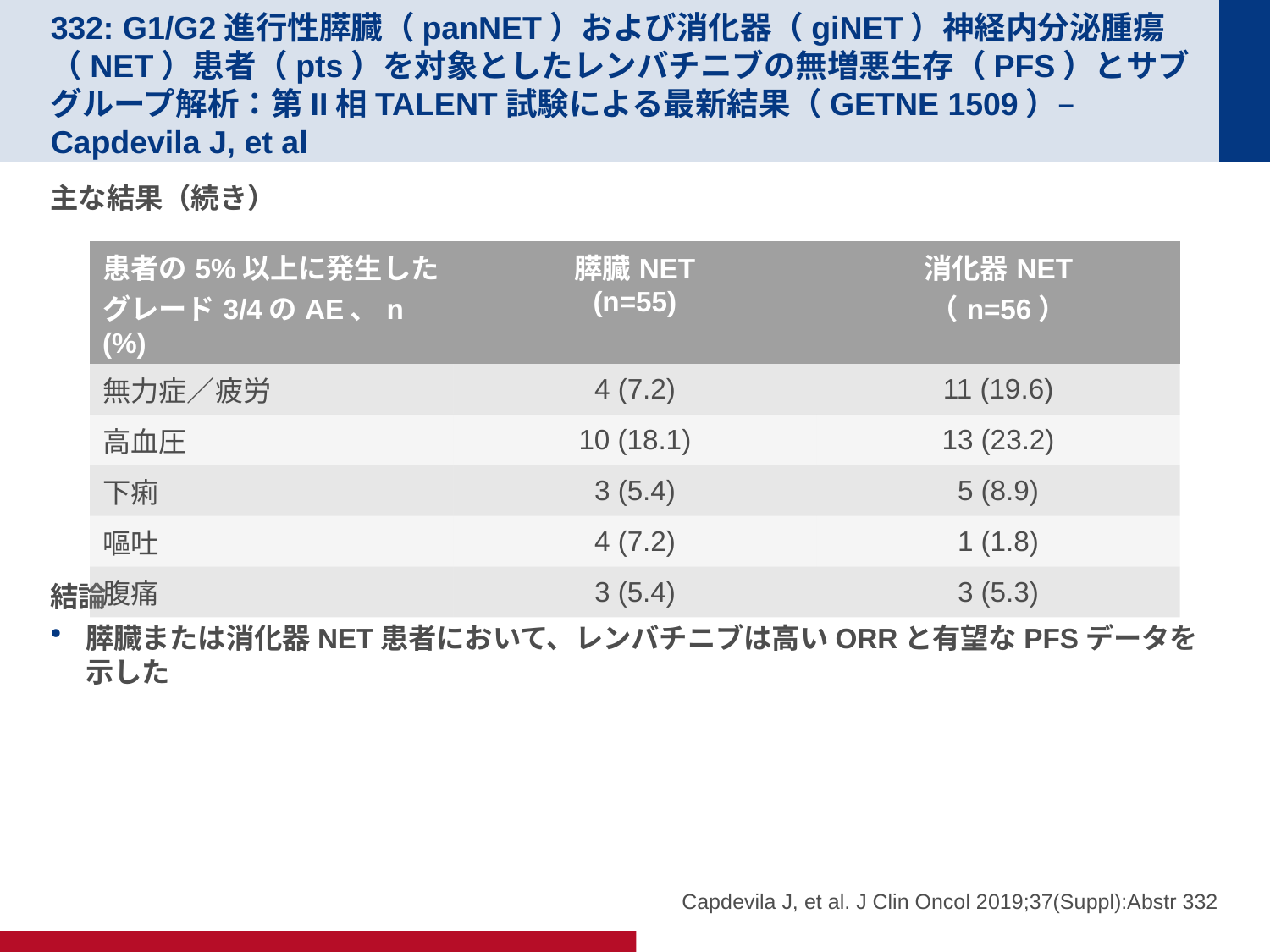

# 332: G1/G2進行性膵臓（panNET）および消化器（giNET）神経内分泌腫瘍（NET）患者（pts）を対象としたレンバチニブの無増悪生存（PFS）とサブグループ解析：第II相TALENT試験による最新結果（GETNE 1509）– Capdevila J, et al
主な結果（続き）

結論
膵臓または消化器NET患者において、レンバチニブは高いORRと有望なPFSデータを示した

| 患者の5%以上に発生したグレード3/4のAE、n (%) | 膵臓NET (n=55) | 消化器NET （n=56） |
| --- | --- | --- |
| 無力症／疲労 | 4 (7.2) | 11 (19.6) |
| 高血圧 | 10 (18.1) | 13 (23.2) |
| 下痢 | 3 (5.4) | 5 (8.9) |
| 嘔吐 | 4 (7.2) | 1 (1.8) |
| 腹痛 | 3 (5.4) | 3 (5.3) |
Capdevila J, et al. J Clin Oncol 2019;37(Suppl):Abstr 332